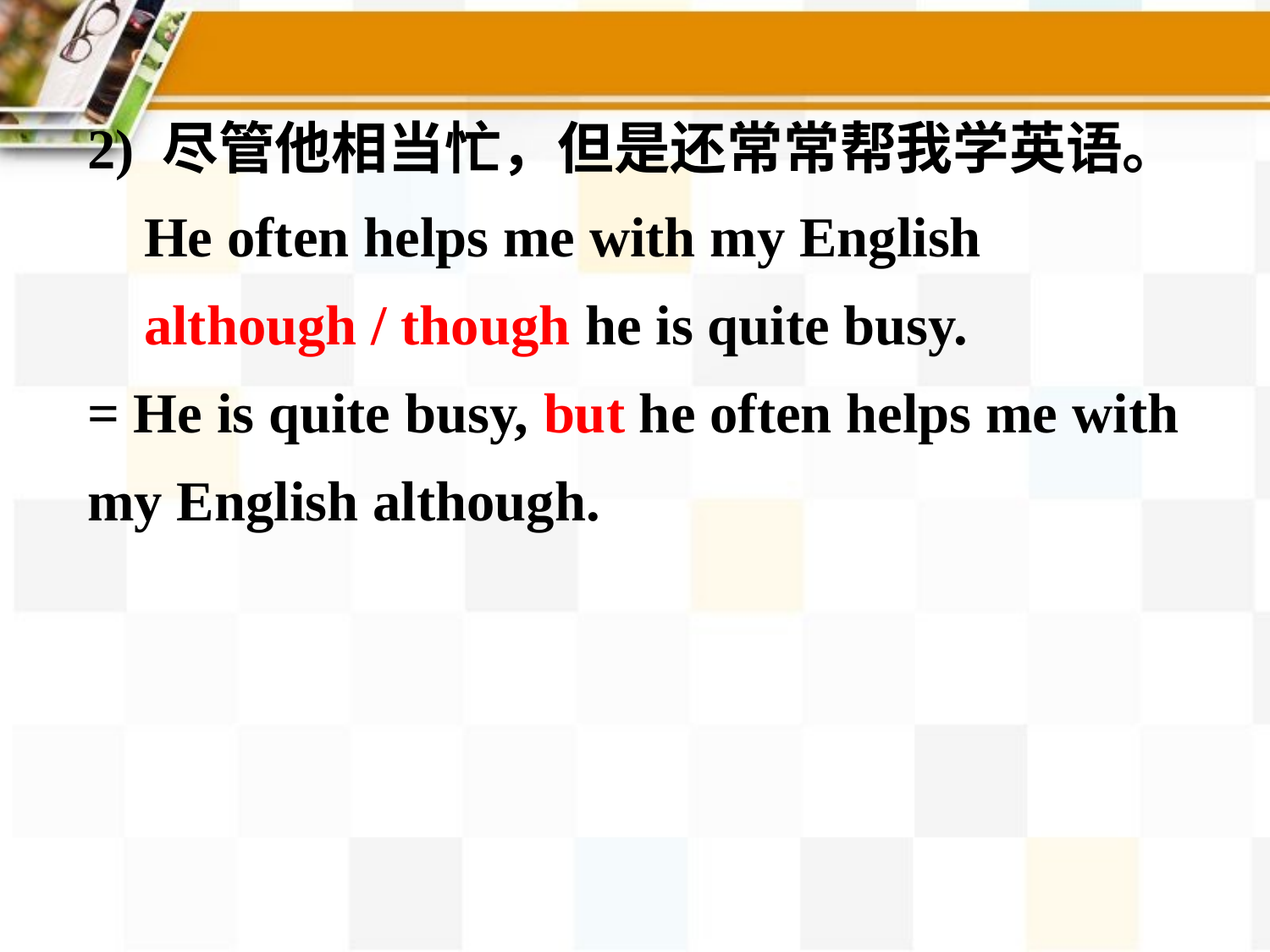

2) 尽管他相当忙，但是还常常帮我学英语。
    He often helps me with my English
    although / though he is quite busy.
= He is quite busy, but he often helps me with my English although.